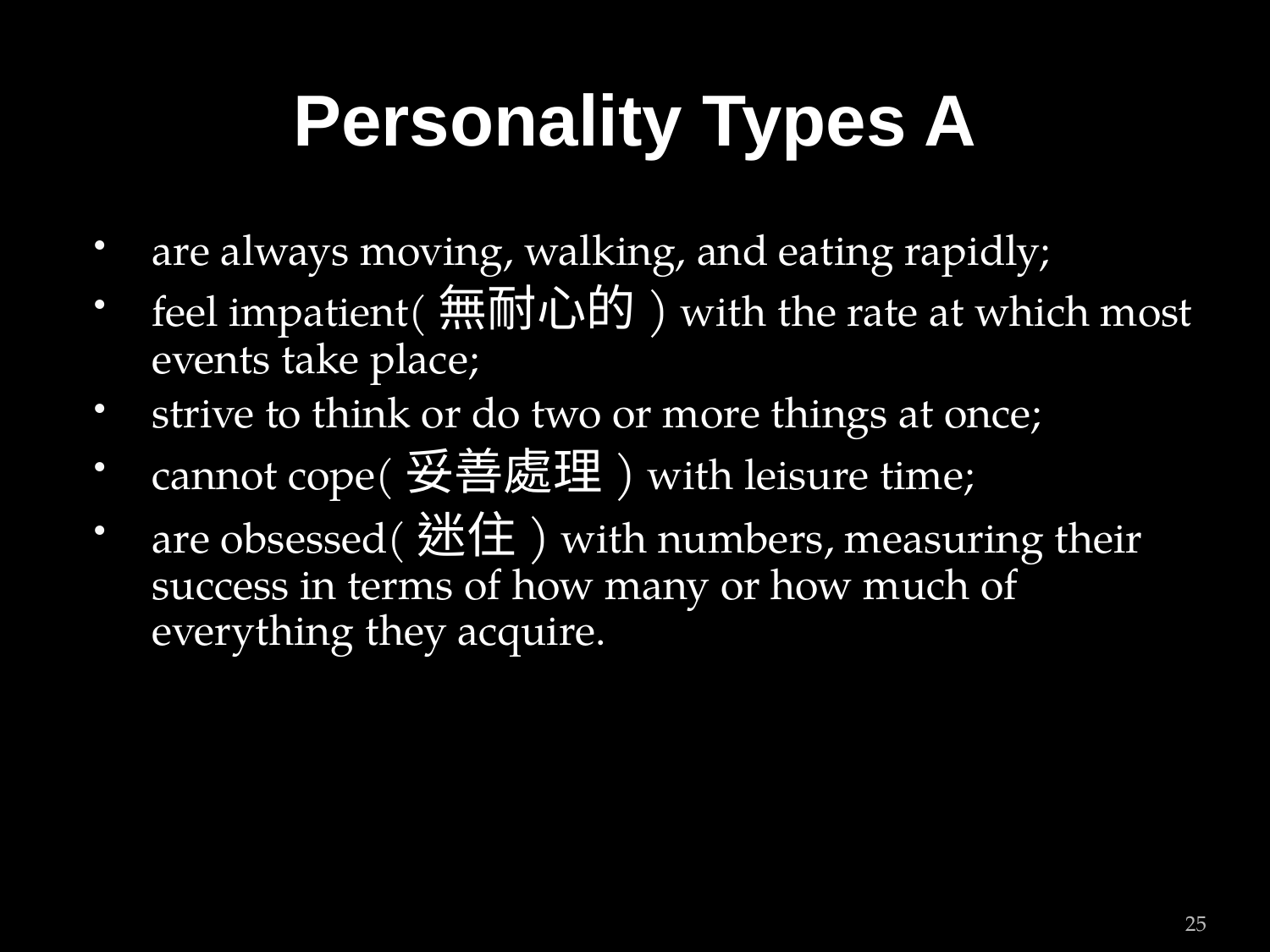

# Personality Types A
are always moving, walking, and eating rapidly;
feel impatient(無耐心的) with the rate at which most events take place;
strive to think or do two or more things at once;
cannot cope(妥善處理) with leisure time;
are obsessed(迷住) with numbers, measuring their success in terms of how many or how much of everything they acquire.
25